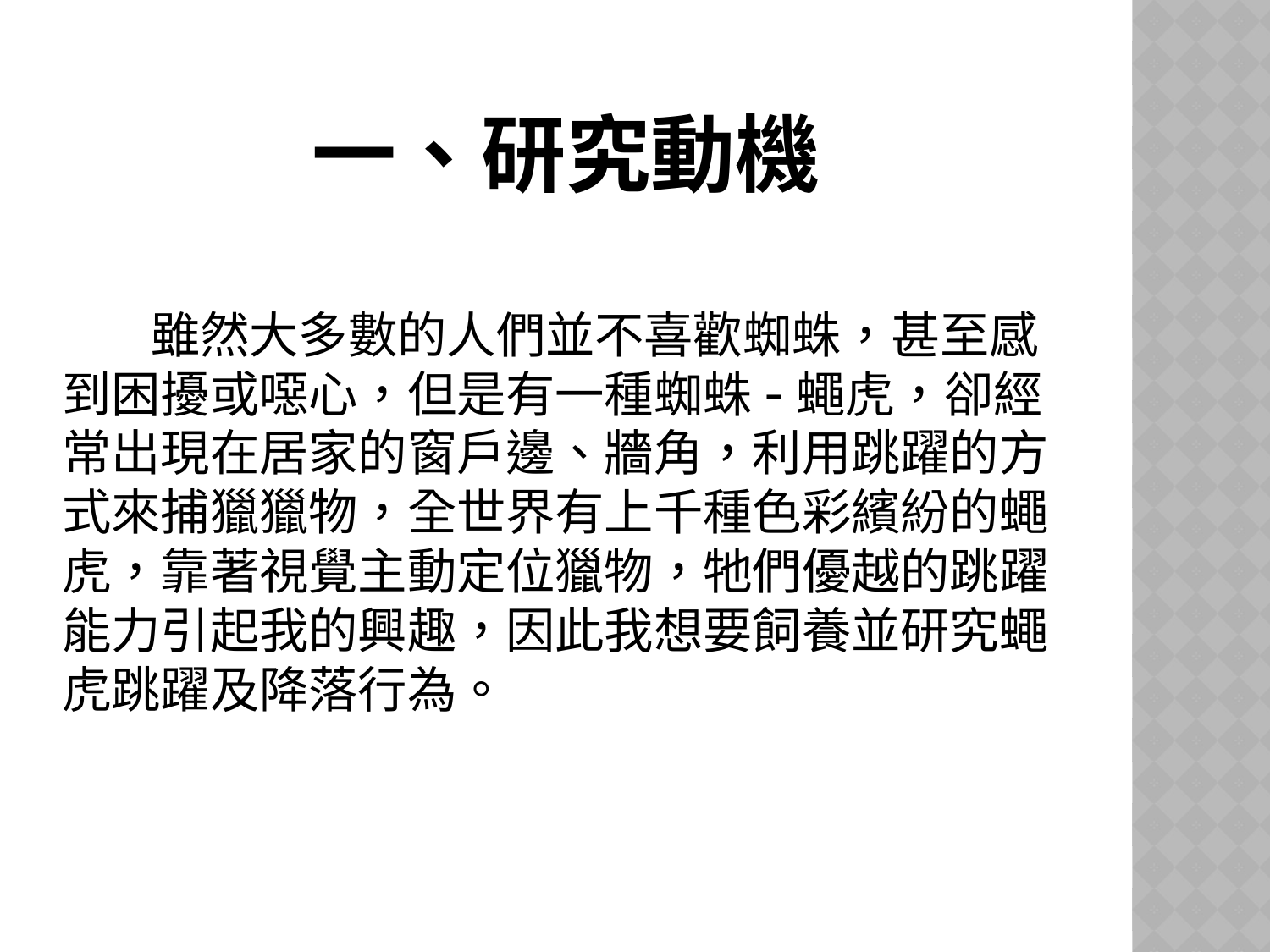

# 一、研究動機
       雖然大多數的人們並不喜歡蜘蛛，甚至感到困擾或噁心，但是有一種蜘蛛-蠅虎，卻經常出現在居家的窗戶邊、牆角，利用跳躍的方式來捕獵獵物，全世界有上千種色彩繽紛的蠅虎，靠著視覺主動定位獵物，牠們優越的跳躍能力引起我的興趣，因此我想要飼養並研究蠅虎跳躍及降落行為。